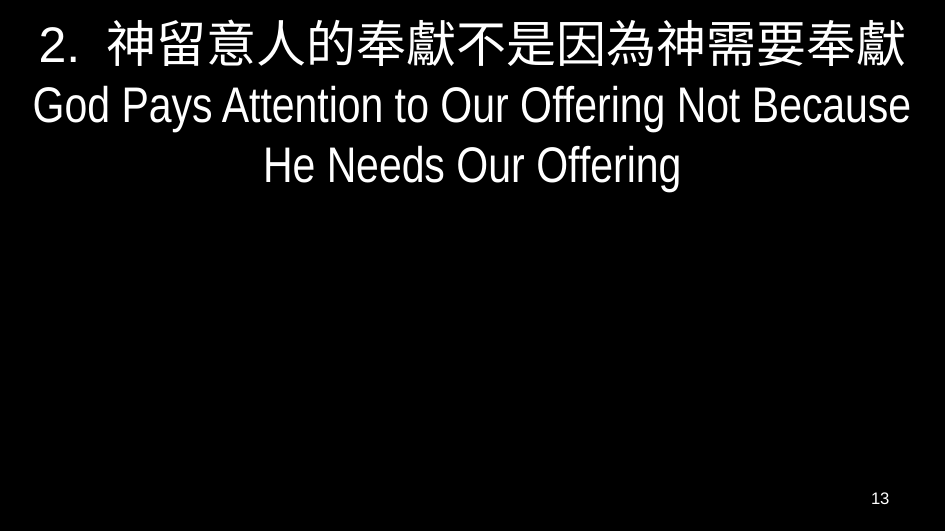

# 2. 神留意人的奉獻不是因為神需要奉獻 God Pays Attention to Our Offering Not Because He Needs Our Offering

13